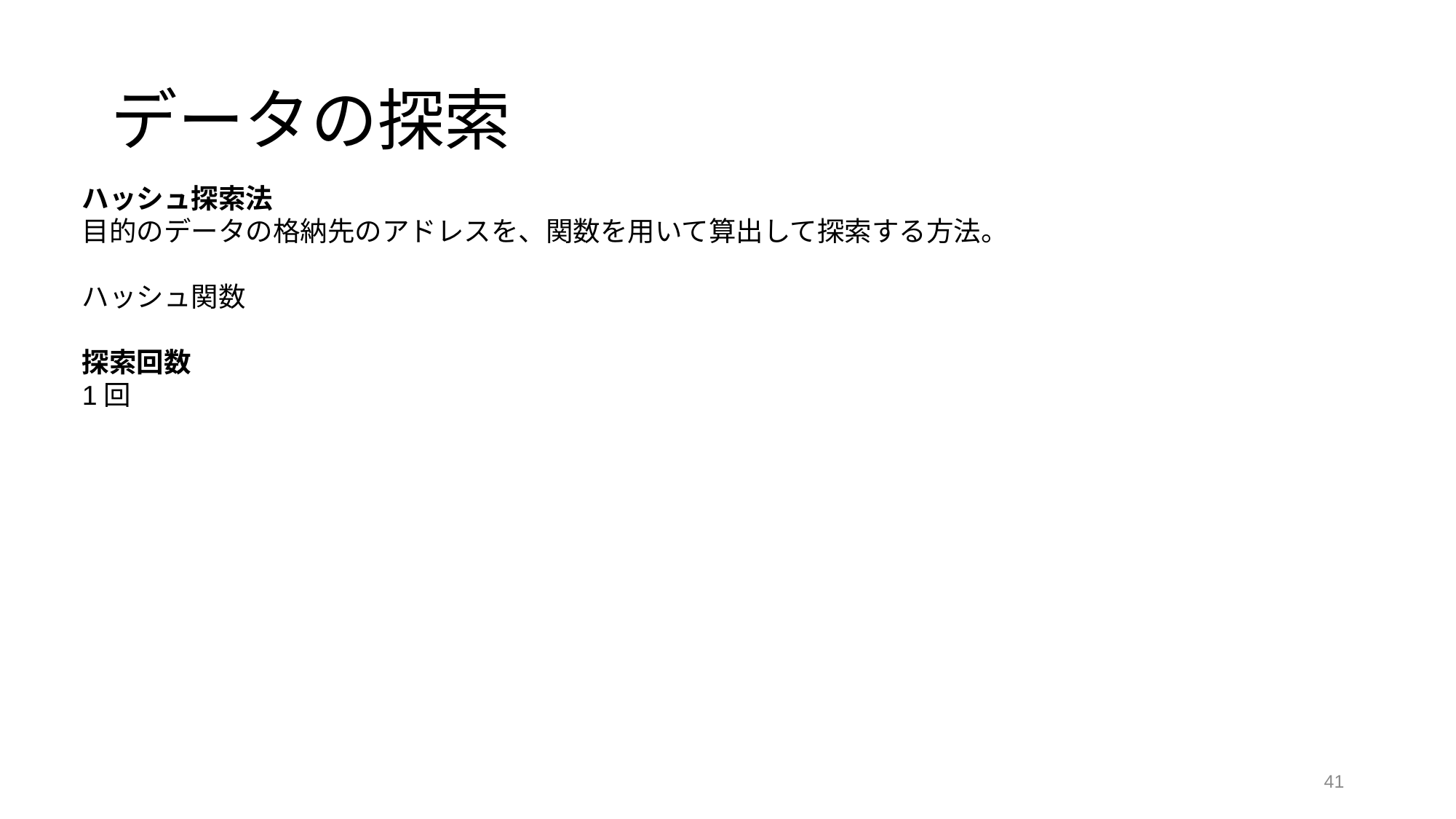

# データの探索
ハッシュ探索法
目的のデータの格納先のアドレスを、関数を用いて算出して探索する方法。

ハッシュ関数

探索回数
1回

41